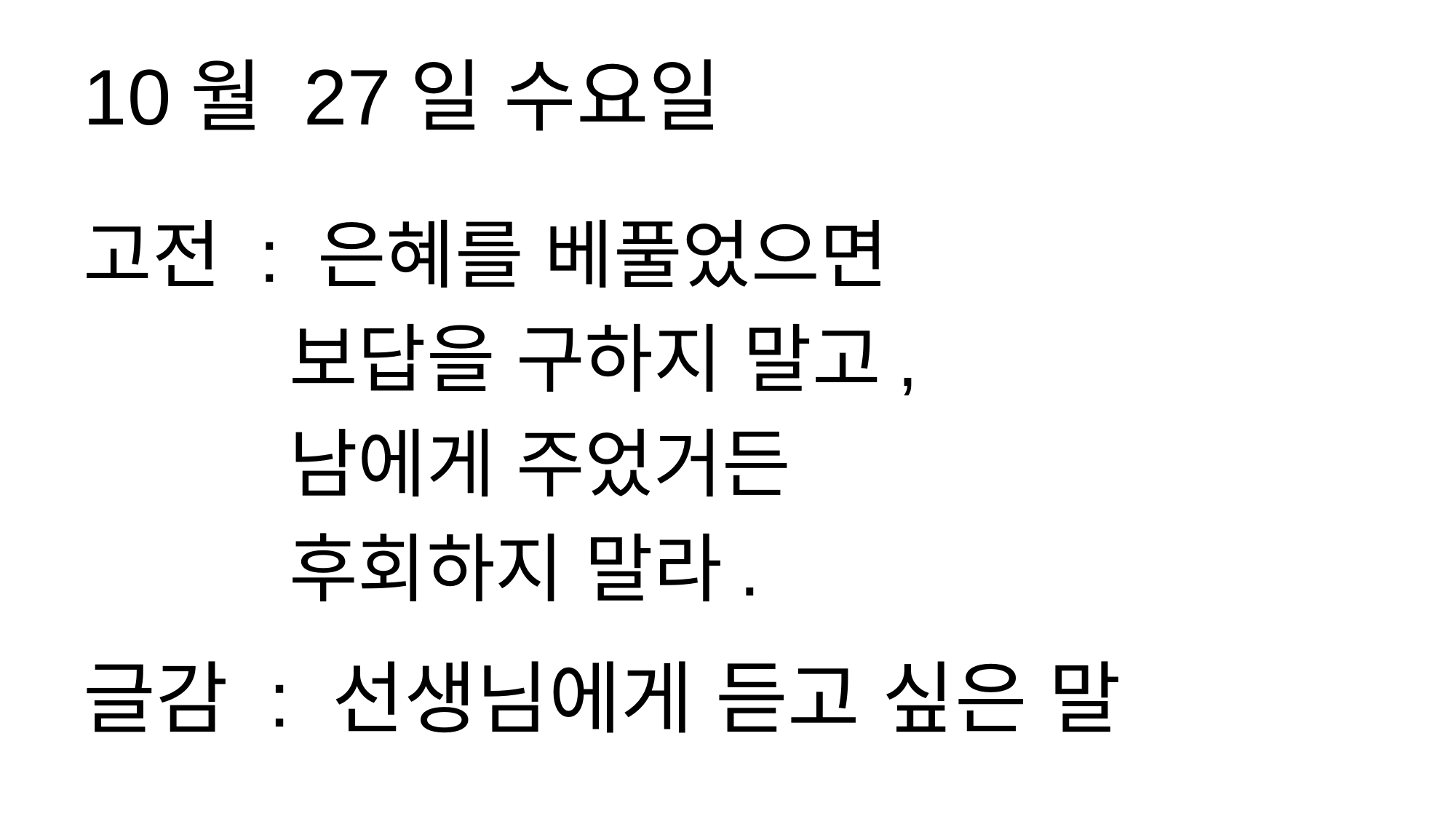

10월 27일 수요일
고전 : 은혜를 베풀었으면
         보답을 구하지 말고,
         남에게 주었거든
         후회하지 말라.
글감 : 선생님에게 듣고 싶은 말